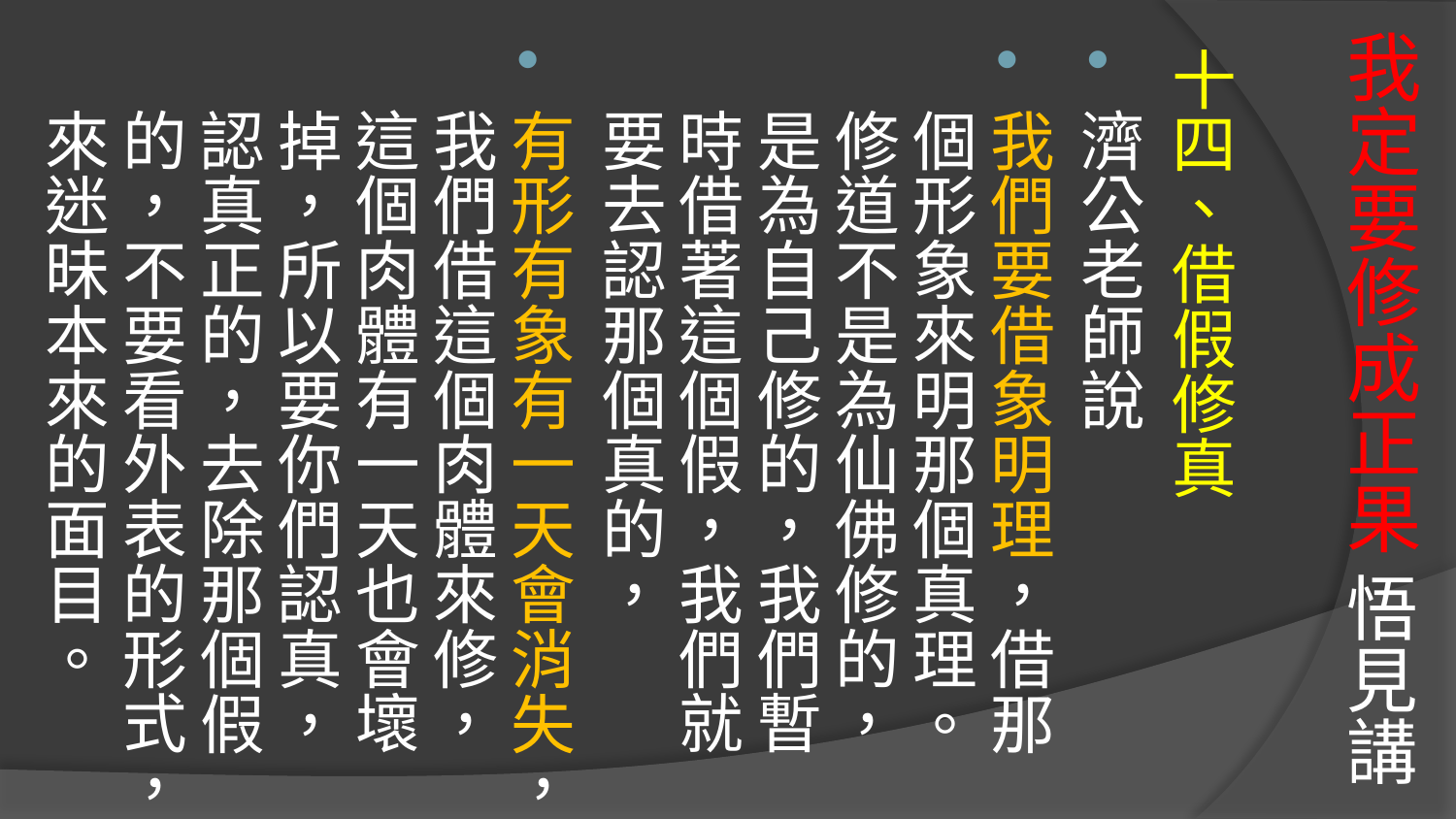

# 我定要修成正果 悟見講
十四、借假修真
濟公老師說
我們要借象明理，借那個形象來明那個真理。修道不是為仙佛修的，是為自己修的，我們暫時借著這個假，我們就要去認那個真的，
有形有象有一天會消失，我們借這個肉體來修，這個肉體有一天也會壞掉，所以要你們認真，認真正的，去除那個假的，不要看外表的形式，來迷昧本來的面目。